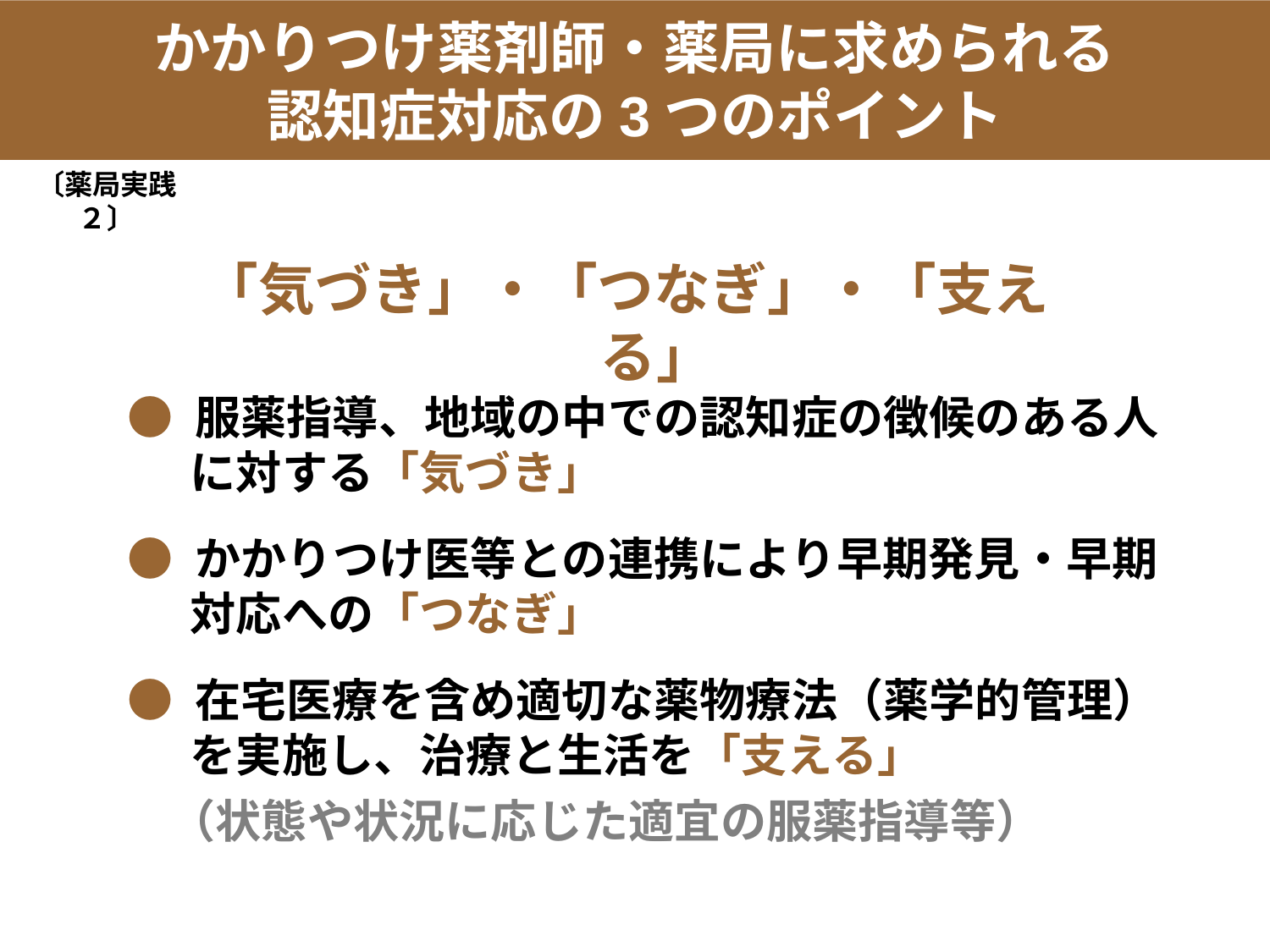

かかりつけ薬剤師・薬局に求められる
認知症対応の3つのポイント
〔薬局実践２〕
「気づき」・「つなぎ」・「支える」
● 服薬指導、地域の中での認知症の徴候のある人に対する「気づき」
● かかりつけ医等との連携により早期発見・早期対応への「つなぎ」
● 在宅医療を含め適切な薬物療法（薬学的管理）を実施し、治療と生活を「支える」
   （状態や状況に応じた適宜の服薬指導等）